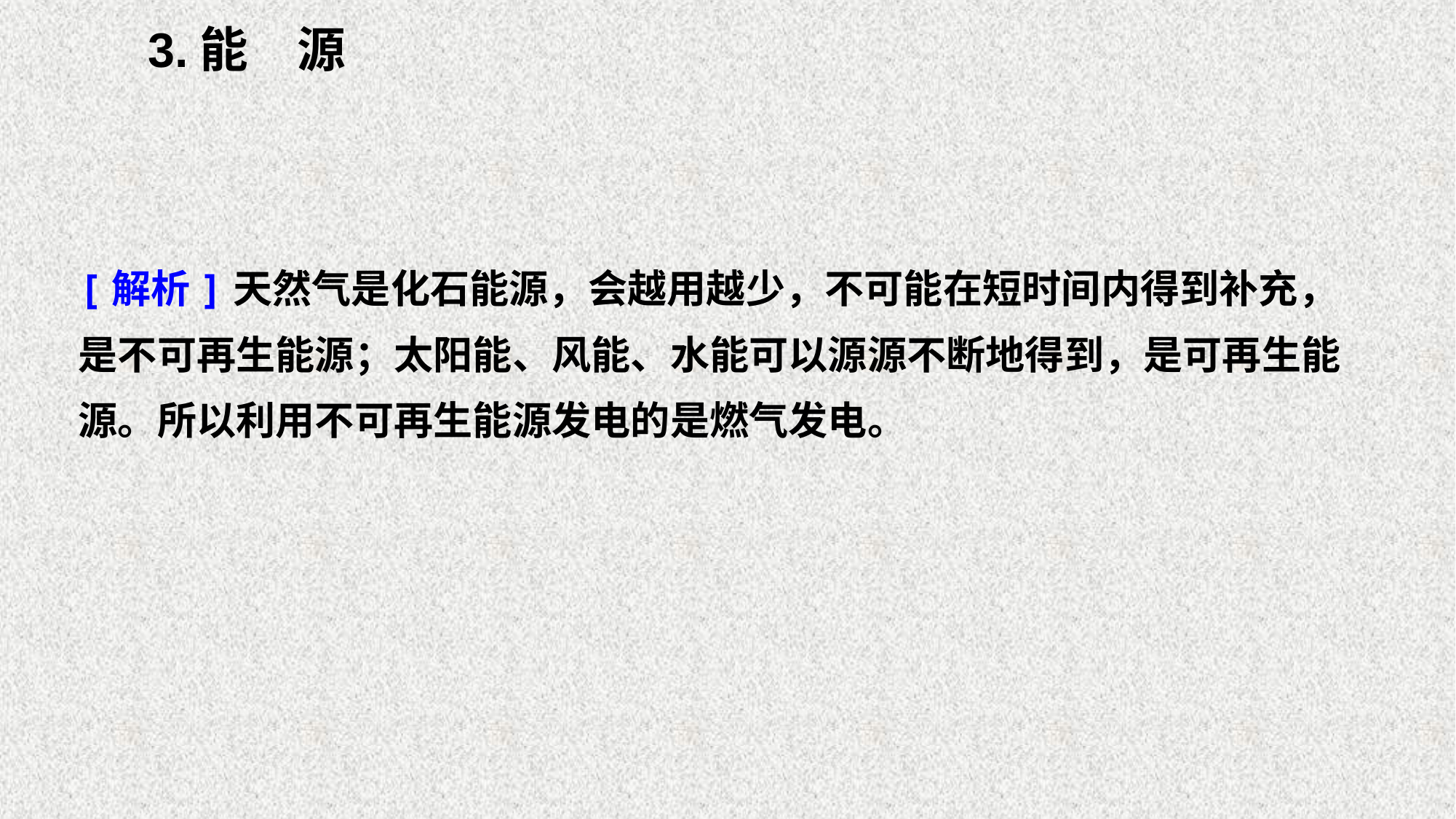

3.能　源
[解析]天然气是化石能源，会越用越少，不可能在短时间内得到补充，是不可再生能源；太阳能、风能、水能可以源源不断地得到，是可再生能源。所以利用不可再生能源发电的是燃气发电。